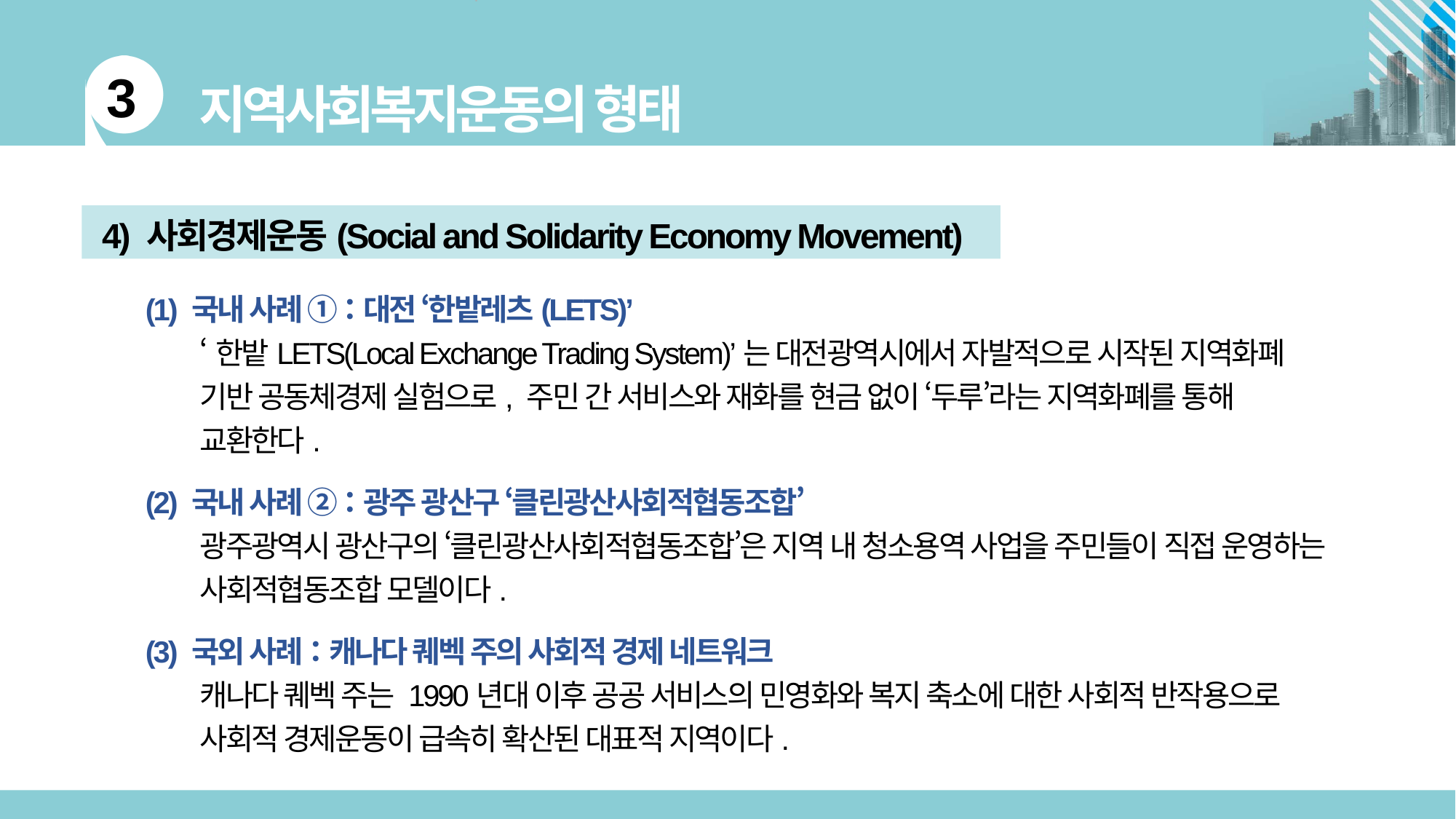

4) 사회경제운동(Social and Solidarity Economy Movement)
(1) 국내 사례 ①：대전 ‘한밭레츠(LETS)’
‘한밭LETS(Local Exchange Trading System)’는 대전광역시에서 자발적으로 시작된 지역화폐 기반 공동체경제 실험으로, 주민 간 서비스와 재화를 현금 없이 ‘두루’라는 지역화폐를 통해 교환한다.
(2) 국내 사례 ②：광주 광산구 ‘클린광산사회적협동조합’
광주광역시 광산구의 ‘클린광산사회적협동조합’은 지역 내 청소용역 사업을 주민들이 직접 운영하는 사회적협동조합 모델이다.
(3) 국외 사례：캐나다 퀘벡 주의 사회적 경제 네트워크
캐나다 퀘벡 주는 1990년대 이후 공공 서비스의 민영화와 복지 축소에 대한 사회적 반작용으로 사회적 경제운동이 급속히 확산된 대표적 지역이다.